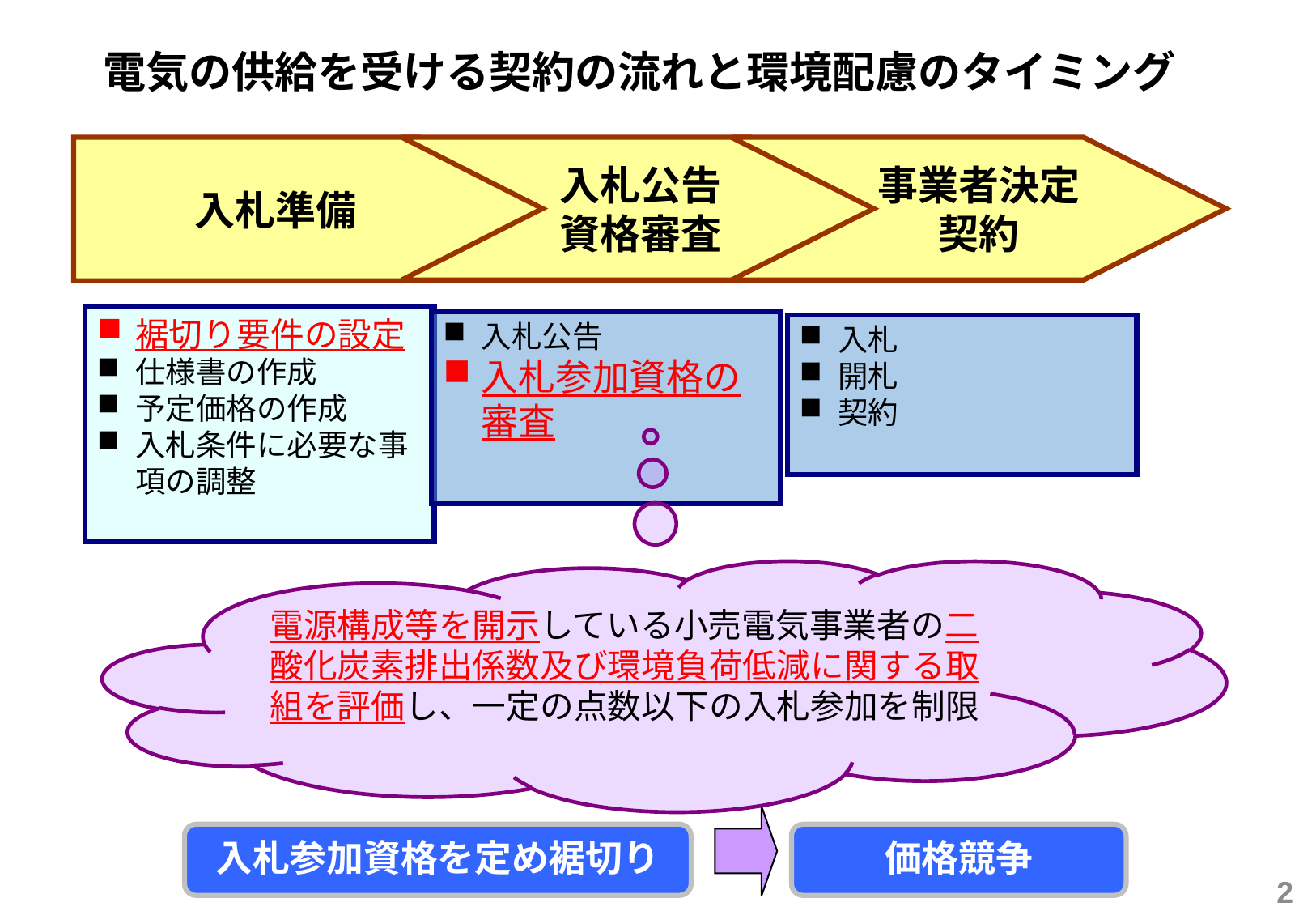

電気の供給を受ける契約の流れと環境配慮のタイミング
事業者決定
契約
入札
開札
契約
入札公告
資格審査
入札公告
入札参加資格の審査
入札準備
裾切り要件の設定
仕様書の作成
予定価格の作成
入札条件に必要な事項の調整
電源構成等を開示している小売電気事業者の二酸化炭素排出係数及び環境負荷低減に関する取組を評価し、一定の点数以下の入札参加を制限

価格競争
入札参加資格を定め裾切り
2